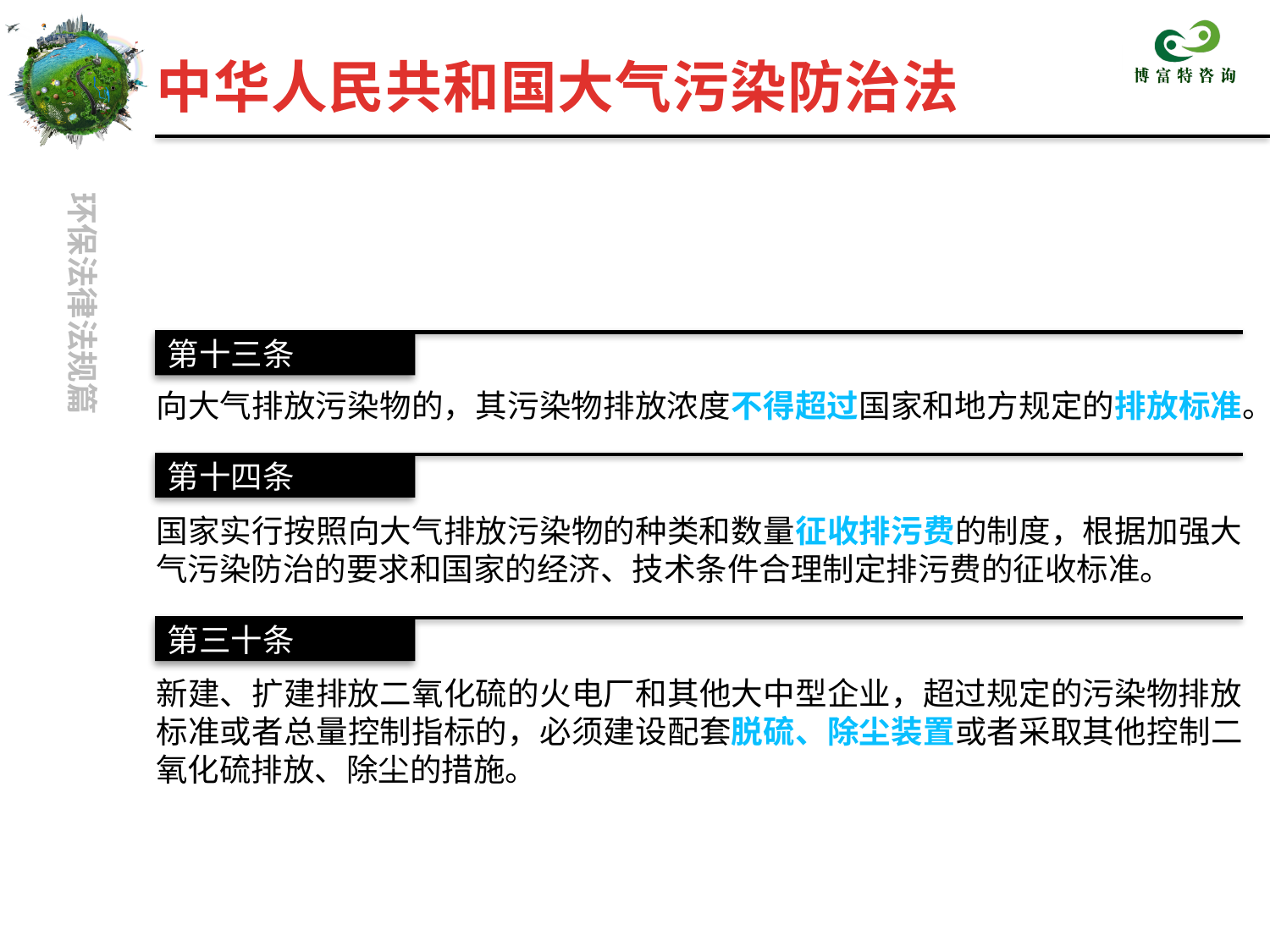

中华人民共和国大气污染防治法
第十三条
向大气排放污染物的，其污染物排放浓度不得超过国家和地方规定的排放标准。

第十四条
国家实行按照向大气排放污染物的种类和数量征收排污费的制度，根据加强大气污染防治的要求和国家的经济、技术条件合理制定排污费的征收标准。

第三十条
新建、扩建排放二氧化硫的火电厂和其他大中型企业，超过规定的污染物排放标准或者总量控制指标的，必须建设配套脱硫、除尘装置或者采取其他控制二氧化硫排放、除尘的措施。
第十三条
第十四条
第三十条